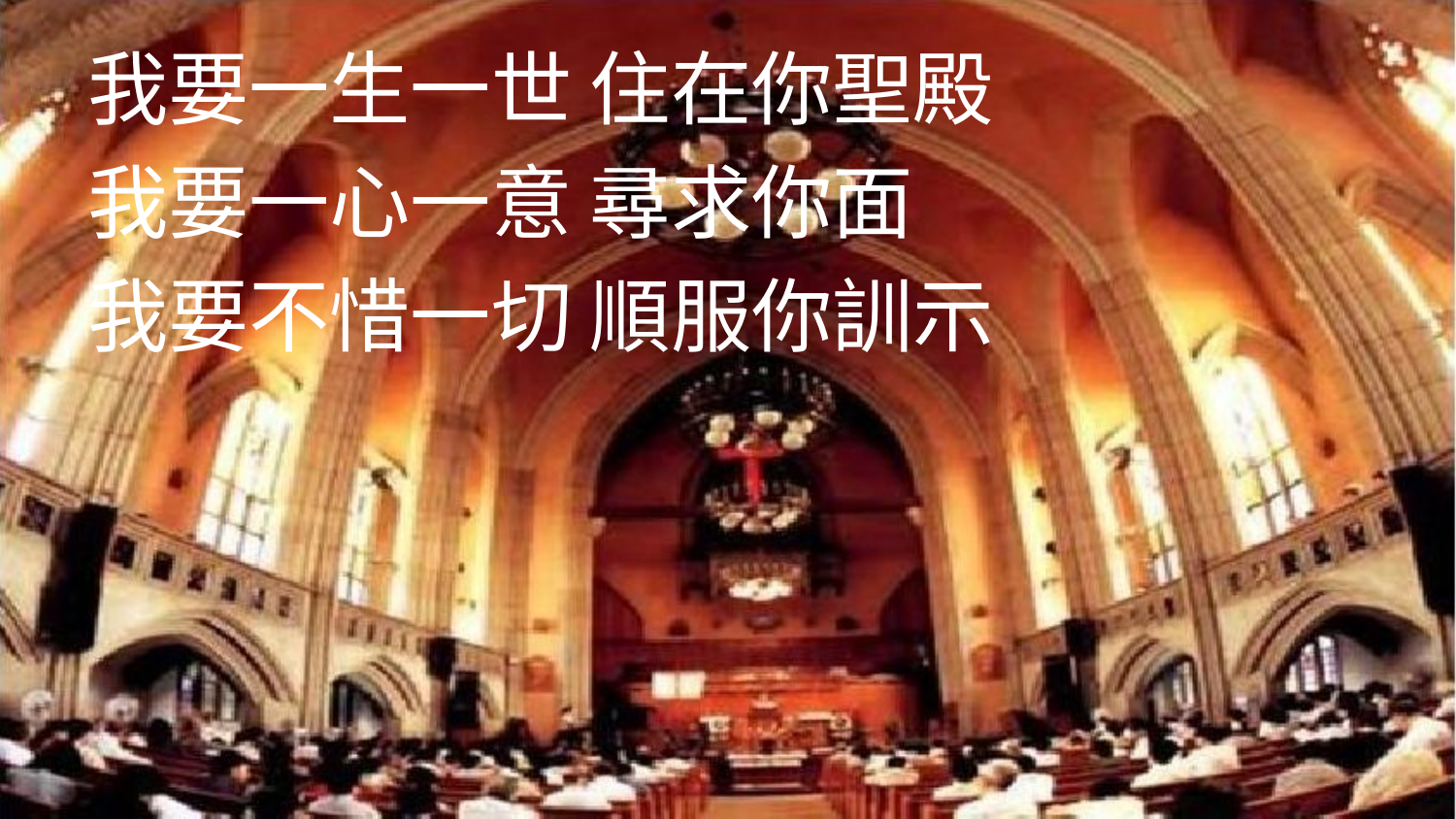

我要一生一世 住在你聖殿
我要一心一意 尋求你面
我要不惜一切 順服你訓示